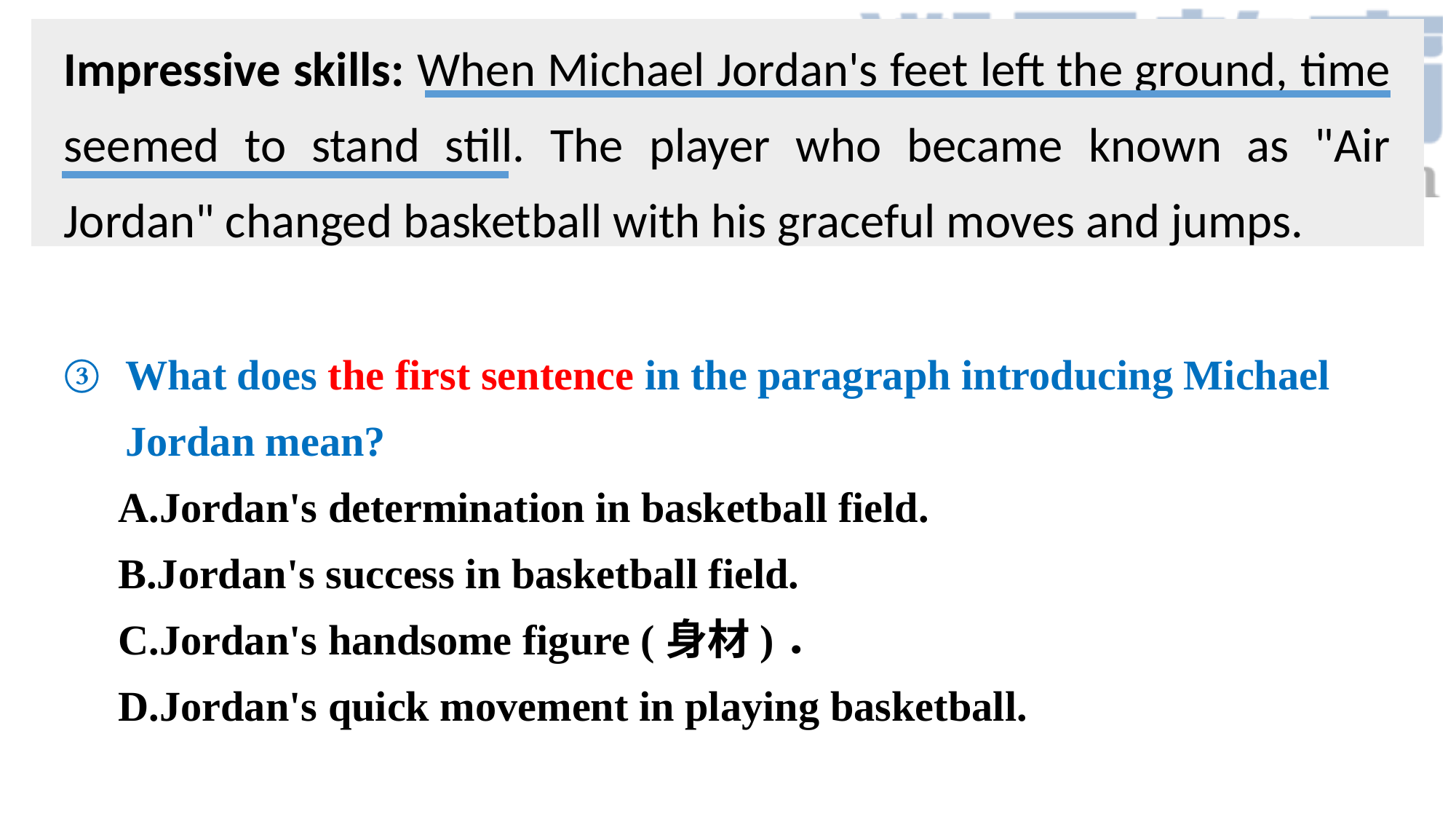

Impressive skills: When Michael Jordan's feet left the ground, time seemed to stand still. The player who became known as "Air Jordan" changed basketball with his graceful moves and jumps.

What does the first sentence in the paragraph introducing Michael Jordan mean?
Jordan's determination in basketball field.
Jordan's success in basketball field.
Jordan's handsome figure (身材)．
Jordan's quick movement in playing basketball.